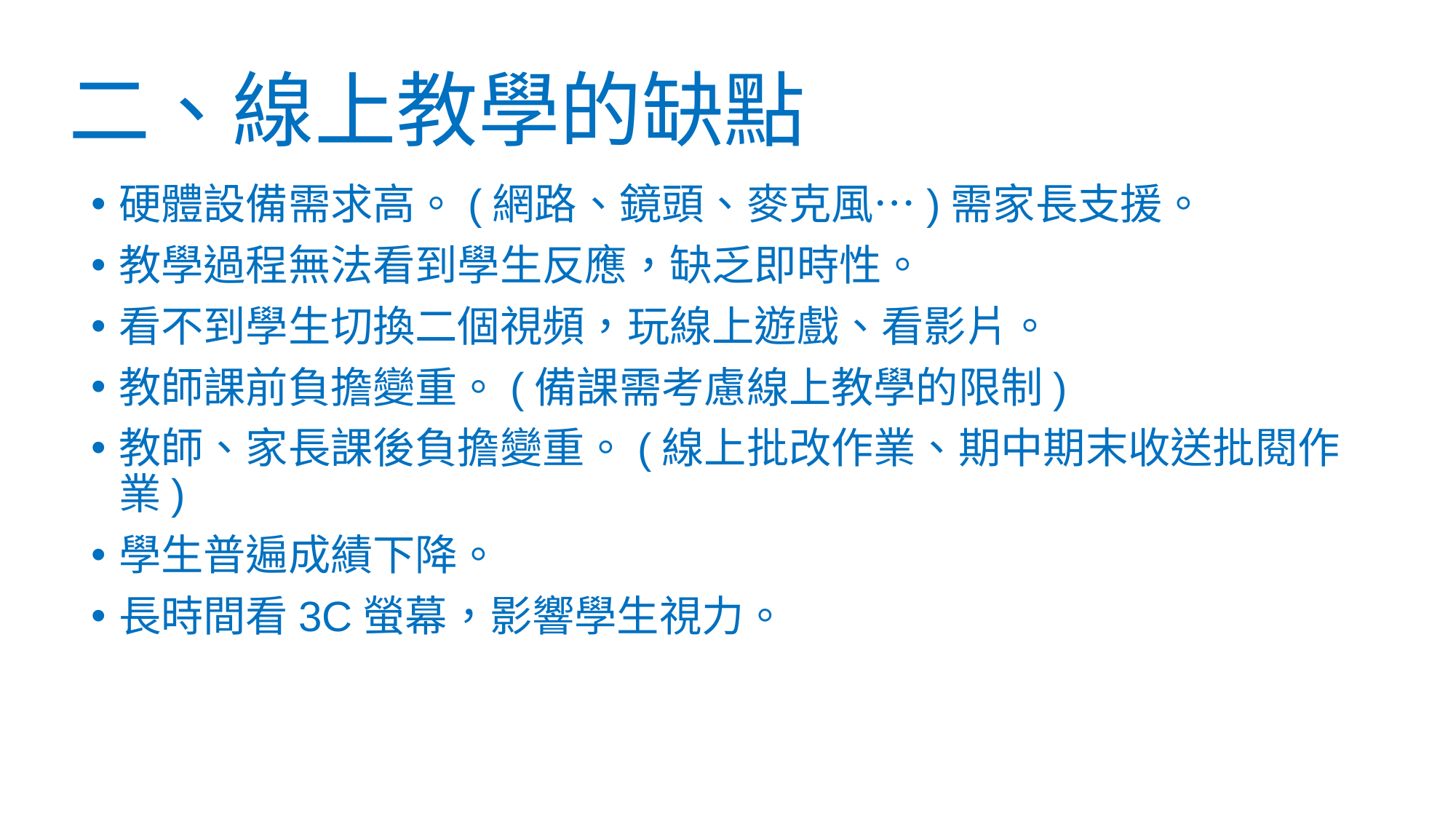

# 二、線上教學的缺點
硬體設備需求高。(網路、鏡頭、麥克風…)需家長支援。
教學過程無法看到學生反應，缺乏即時性。
看不到學生切換二個視頻，玩線上遊戲、看影片。
教師課前負擔變重。(備課需考慮線上教學的限制)
教師、家長課後負擔變重。(線上批改作業、期中期末收送批閱作業)
學生普遍成績下降。
長時間看3C螢幕，影響學生視力。